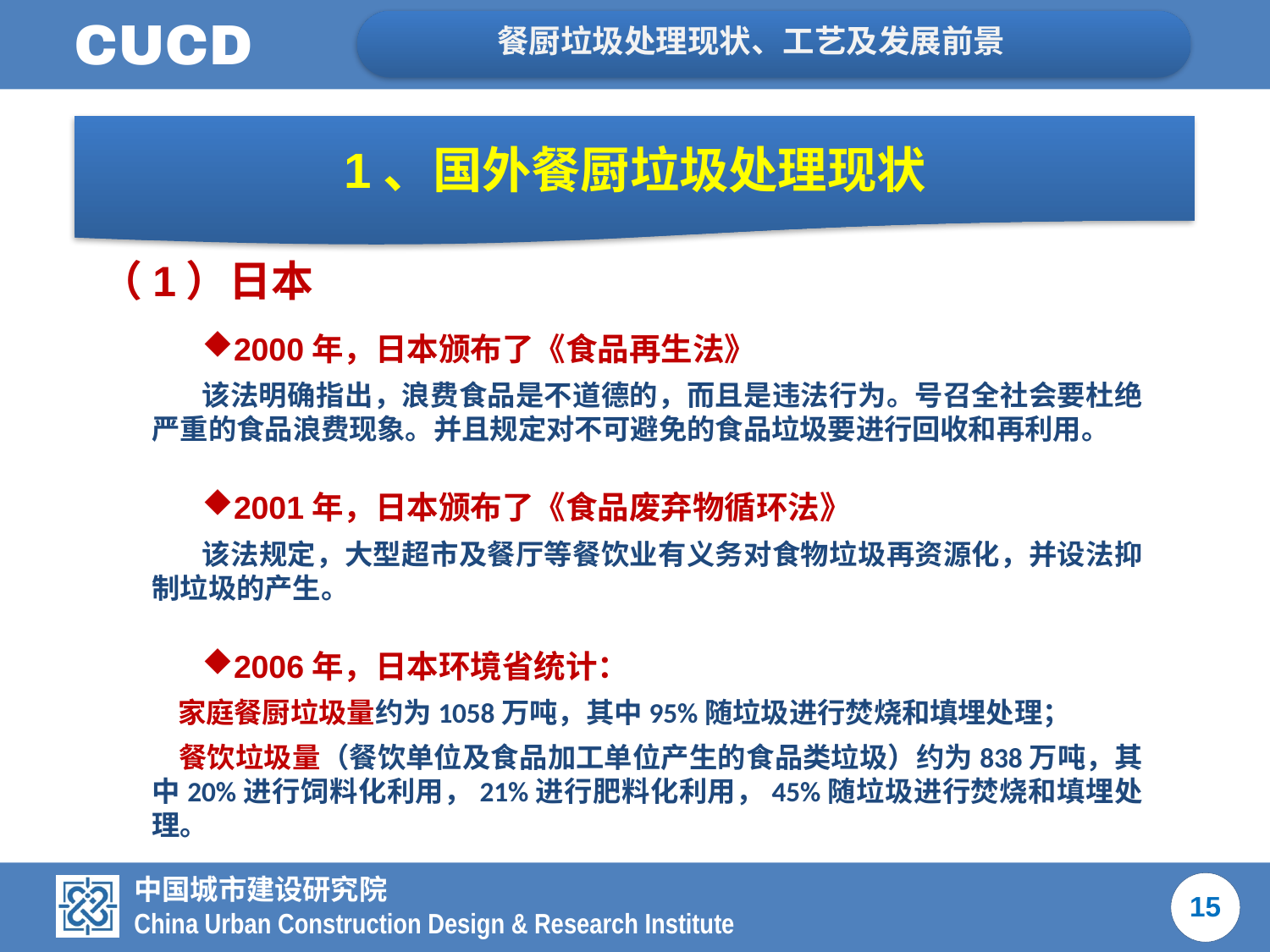

1、国外餐厨垃圾处理现状
（1）日本
2000年，日本颁布了《食品再生法》
该法明确指出，浪费食品是不道德的，而且是违法行为。号召全社会要杜绝严重的食品浪费现象。并且规定对不可避免的食品垃圾要进行回收和再利用。
2001年，日本颁布了《食品废弃物循环法》
该法规定，大型超市及餐厅等餐饮业有义务对食物垃圾再资源化，并设法抑制垃圾的产生。
2006年，日本环境省统计：
   家庭餐厨垃圾量约为1058万吨，其中95%随垃圾进行焚烧和填埋处理；
   餐饮垃圾量（餐饮单位及食品加工单位产生的食品类垃圾）约为838万吨，其中20%进行饲料化利用，21%进行肥料化利用，45%随垃圾进行焚烧和填埋处理。
15